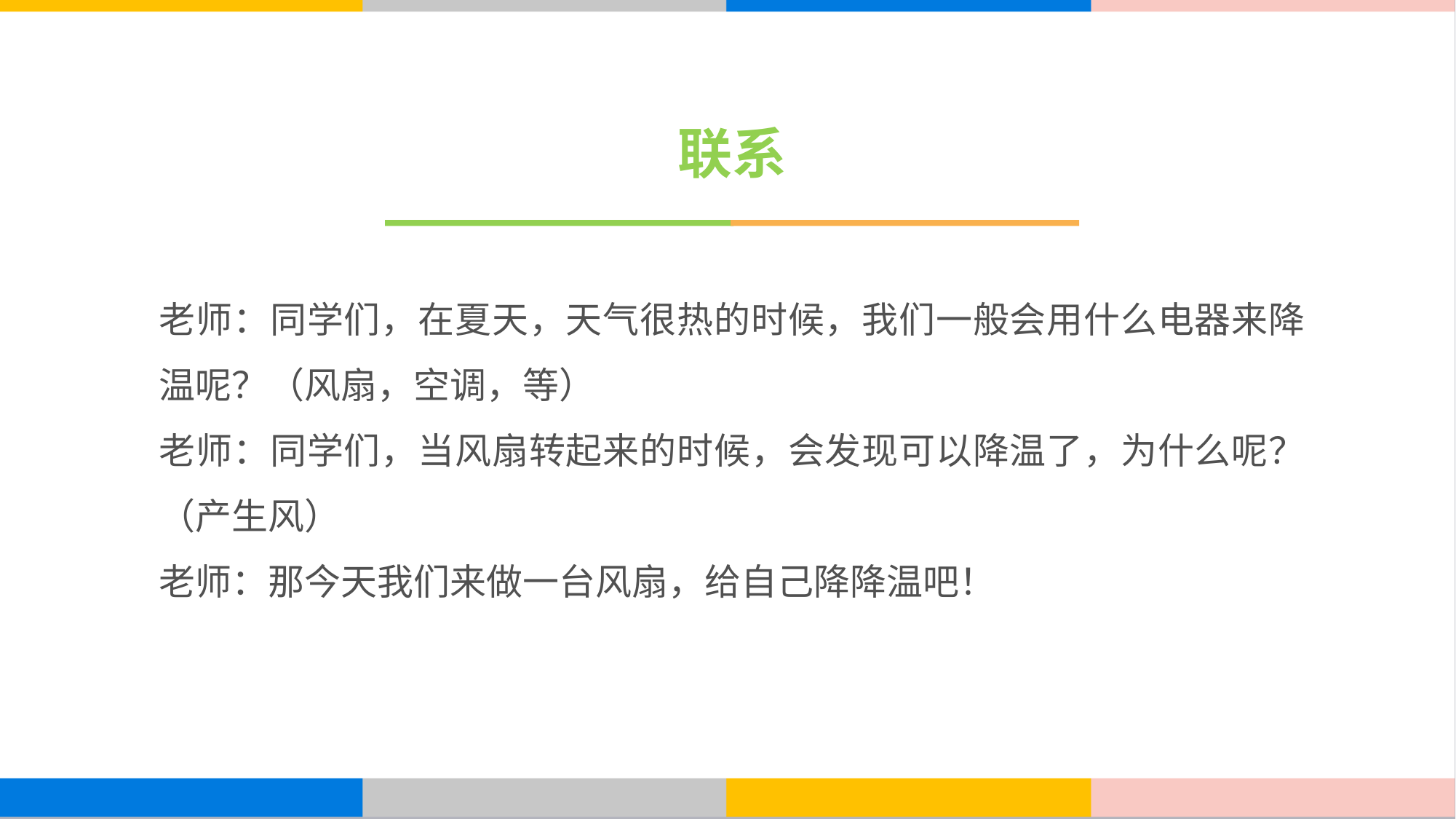

# 联系
老师：同学们，在夏天，天气很热的时候，我们一般会用什么电器来降温呢？（风扇，空调，等）
老师：同学们，当风扇转起来的时候，会发现可以降温了，为什么呢？（产生风）
老师：那今天我们来做一台风扇，给自己降降温吧！